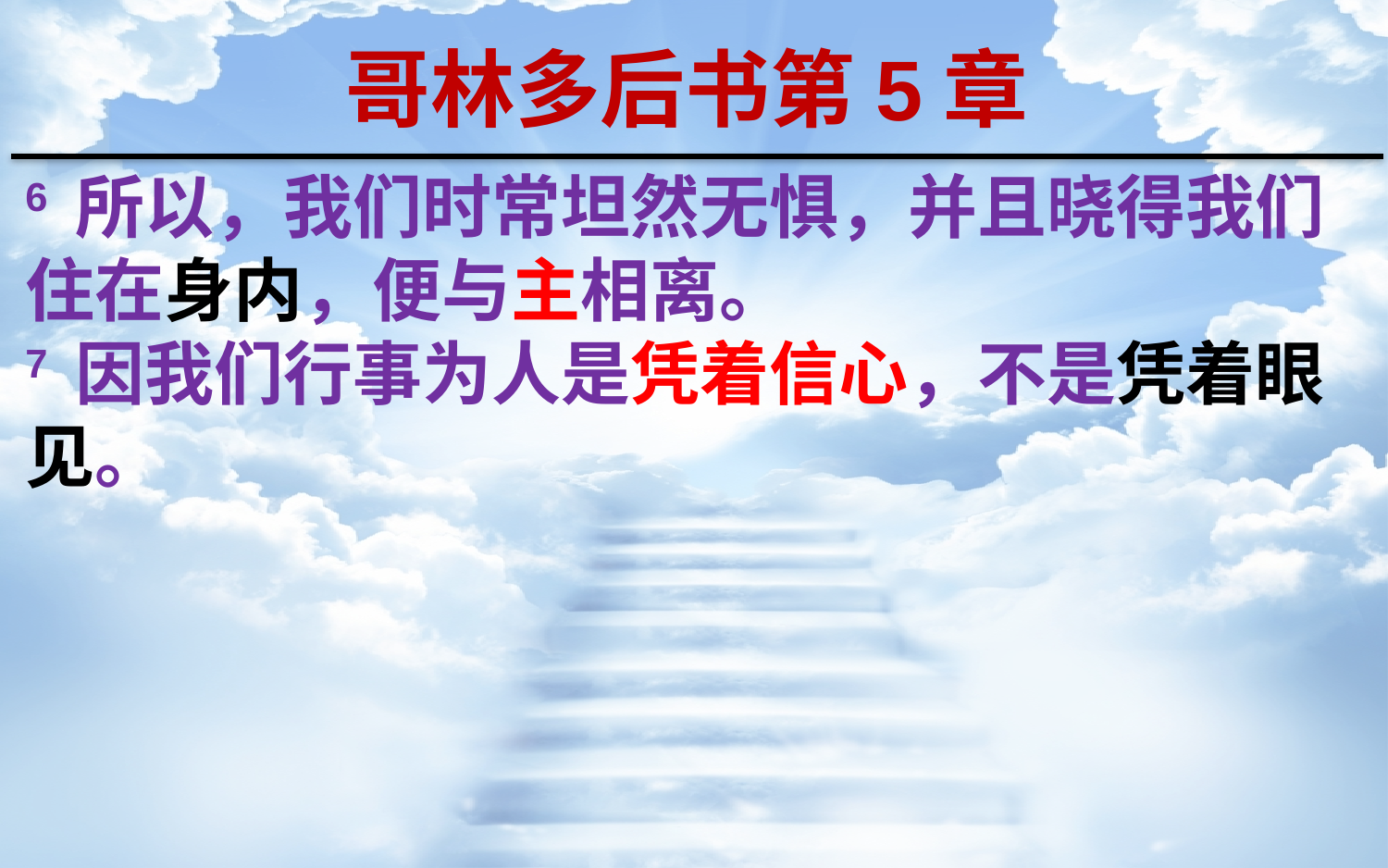

哥林多后书第5章
6 所以，我们时常坦然无惧，并且晓得我们住在身内，便与主相离。
7 因我们行事为人是凭着信心，不是凭着眼见。